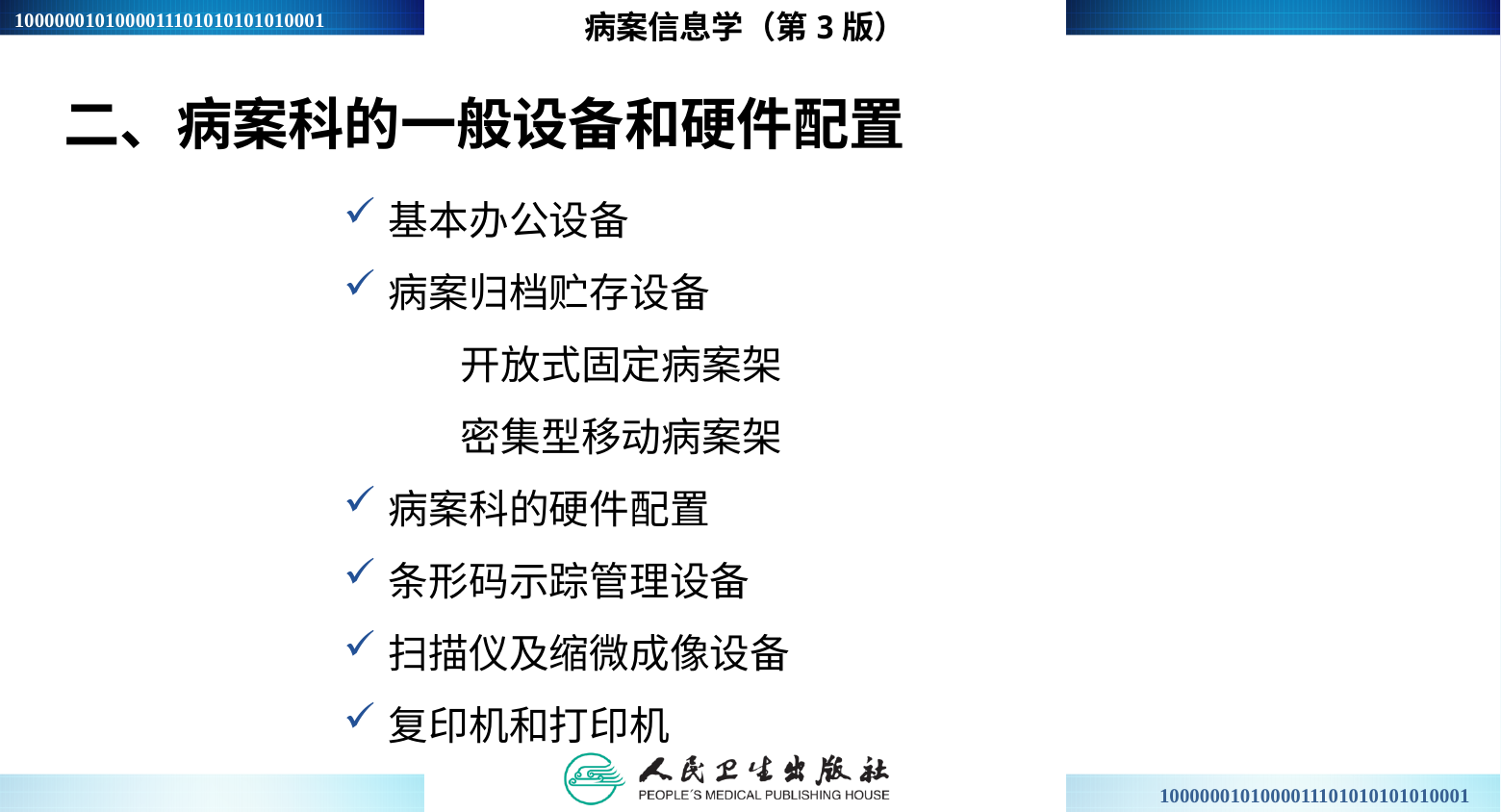

病案信息学（第3版）
二、病案科的一般设备和硬件配置
基本办公设备
病案归档贮存设备
    开放式固定病案架
    密集型移动病案架
病案科的硬件配置
条形码示踪管理设备
扫描仪及缩微成像设备
复印机和打印机